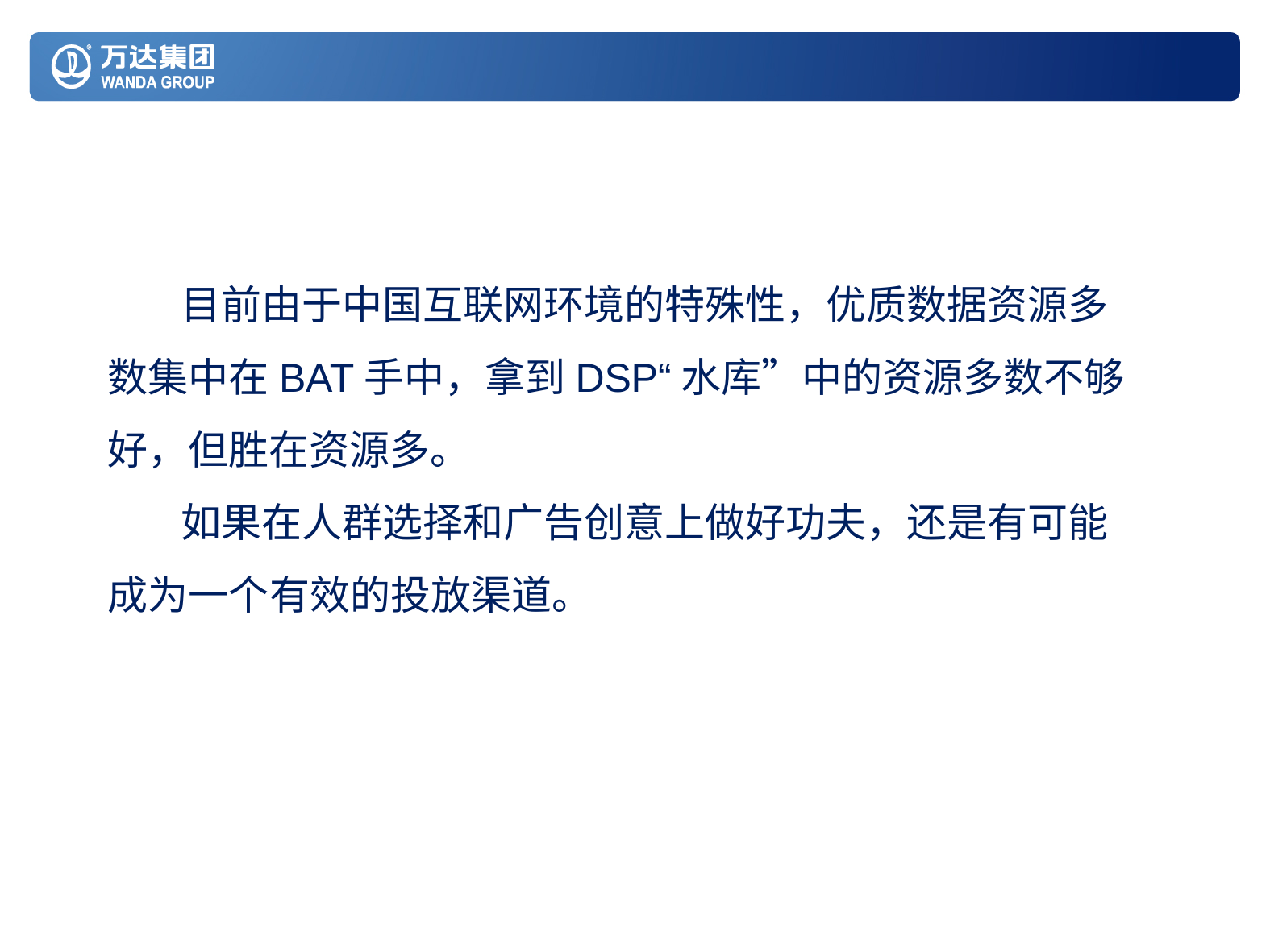

目前由于中国互联网环境的特殊性，优质数据资源多数集中在BAT手中，拿到DSP“水库”中的资源多数不够好，但胜在资源多。
       如果在人群选择和广告创意上做好功夫，还是有可能成为一个有效的投放渠道。